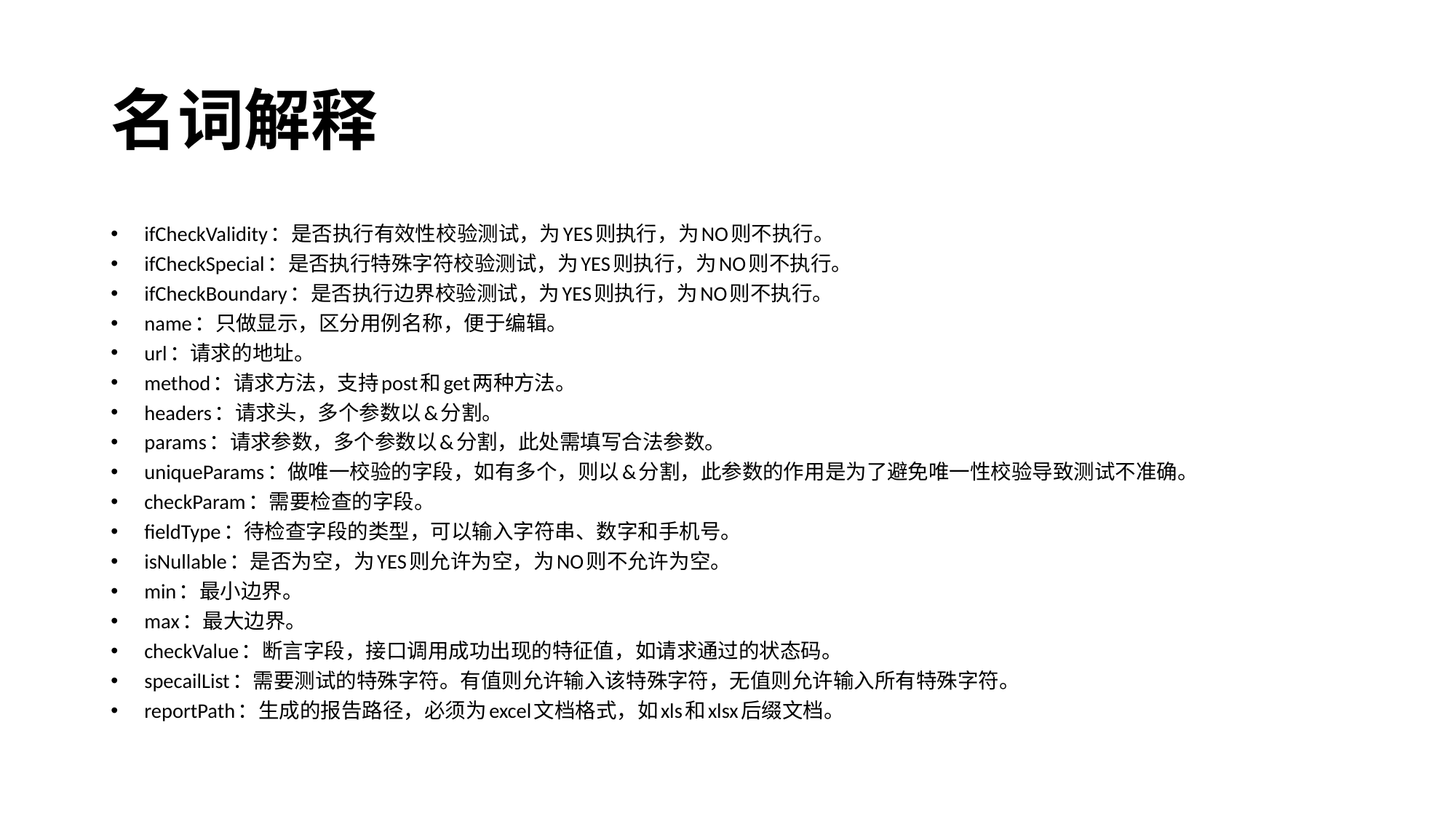

# 名词解释
ifCheckValidity：是否执行有效性校验测试，为YES则执行，为NO则不执行。
ifCheckSpecial：是否执行特殊字符校验测试，为YES则执行，为NO则不执行。
ifCheckBoundary：是否执行边界校验测试，为YES则执行，为NO则不执行。
name：只做显示，区分用例名称，便于编辑。
url：请求的地址。
method：请求方法，支持post和get两种方法。
headers：请求头，多个参数以&分割。
params：请求参数，多个参数以&分割，此处需填写合法参数。
uniqueParams：做唯一校验的字段，如有多个，则以&分割，此参数的作用是为了避免唯一性校验导致测试不准确。
checkParam：需要检查的字段。
fieldType：待检查字段的类型，可以输入字符串、数字和手机号。
isNullable：是否为空，为YES则允许为空，为NO则不允许为空。
min：最小边界。
max：最大边界。
checkValue：断言字段，接口调用成功出现的特征值，如请求通过的状态码。
specailList：需要测试的特殊字符。有值则允许输入该特殊字符，无值则允许输入所有特殊字符。
reportPath：生成的报告路径，必须为excel文档格式，如xls和xlsx后缀文档。